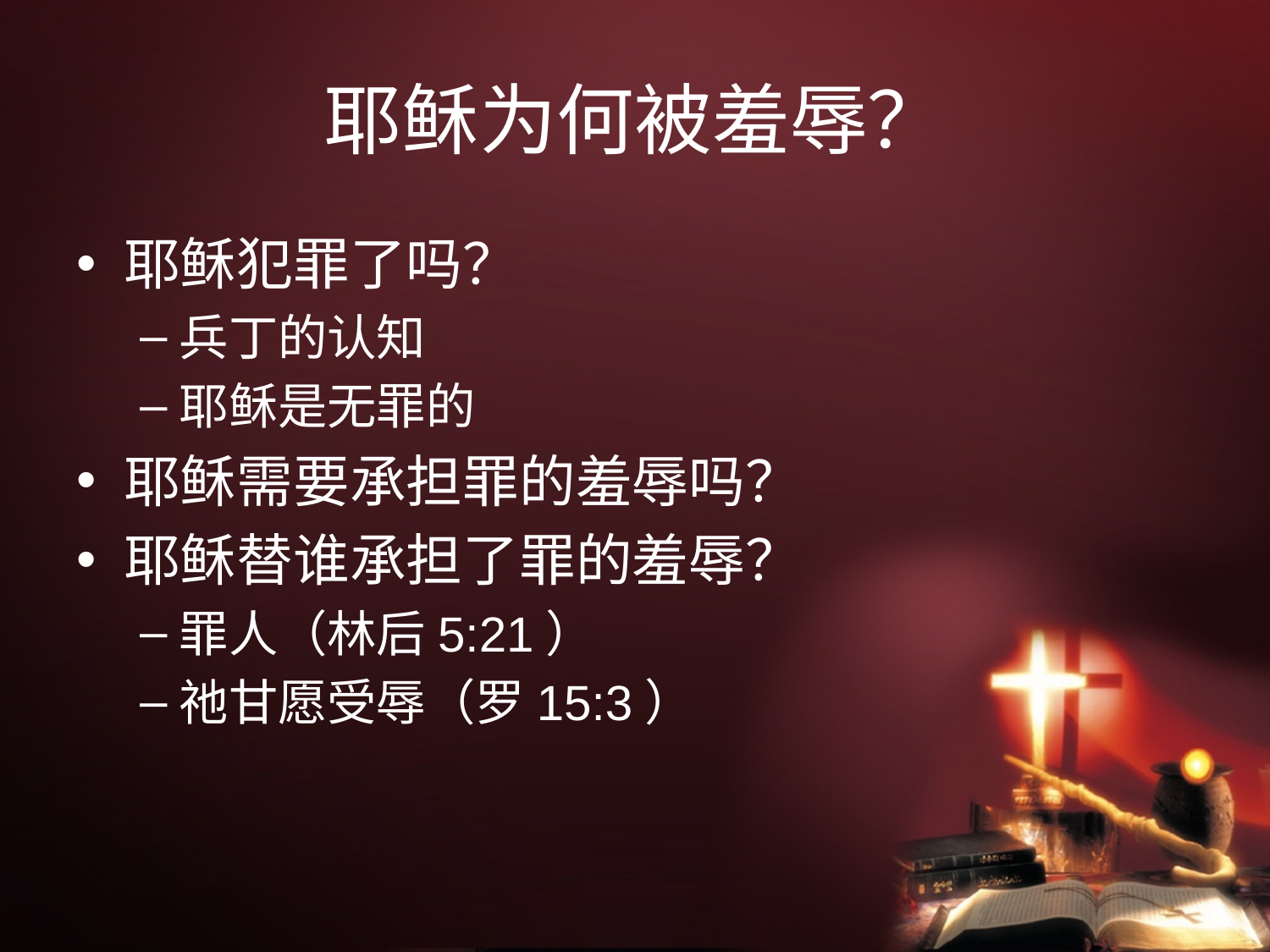

# 耶稣为何被羞辱？
耶稣犯罪了吗？
兵丁的认知
耶稣是无罪的
耶稣需要承担罪的羞辱吗？
耶稣替谁承担了罪的羞辱？
罪人（林后5:21）
祂甘愿受辱（罗15:3）